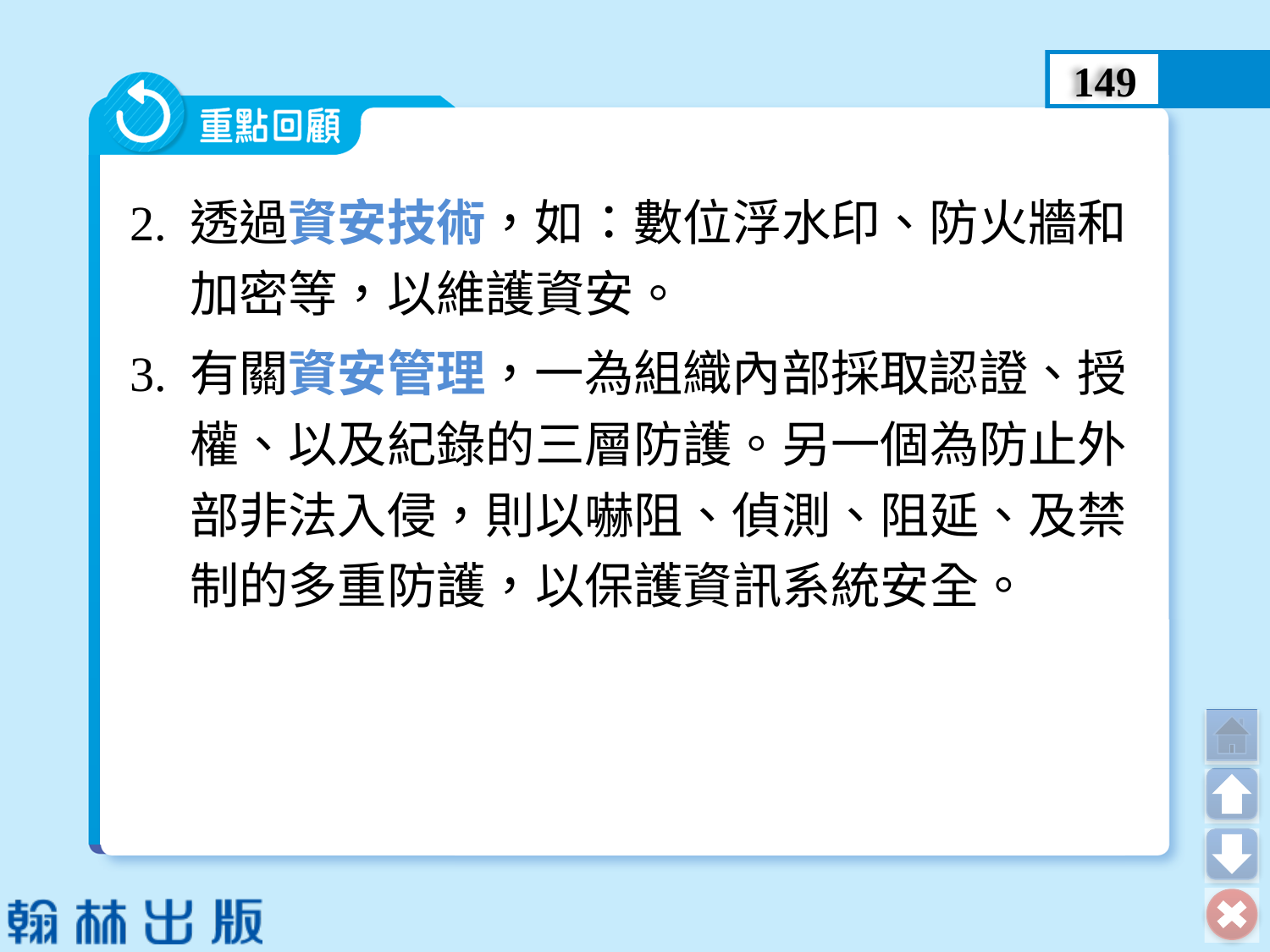

149
2.	透過資安技術，如：數位浮水印、防火牆和加密等，以維護資安。
3.	有關資安管理，一為組織內部採取認證、授權、以及紀錄的三層防護。另一個為防止外部非法入侵，則以嚇阻、偵測、阻延、及禁制的多重防護，以保護資訊系統安全。